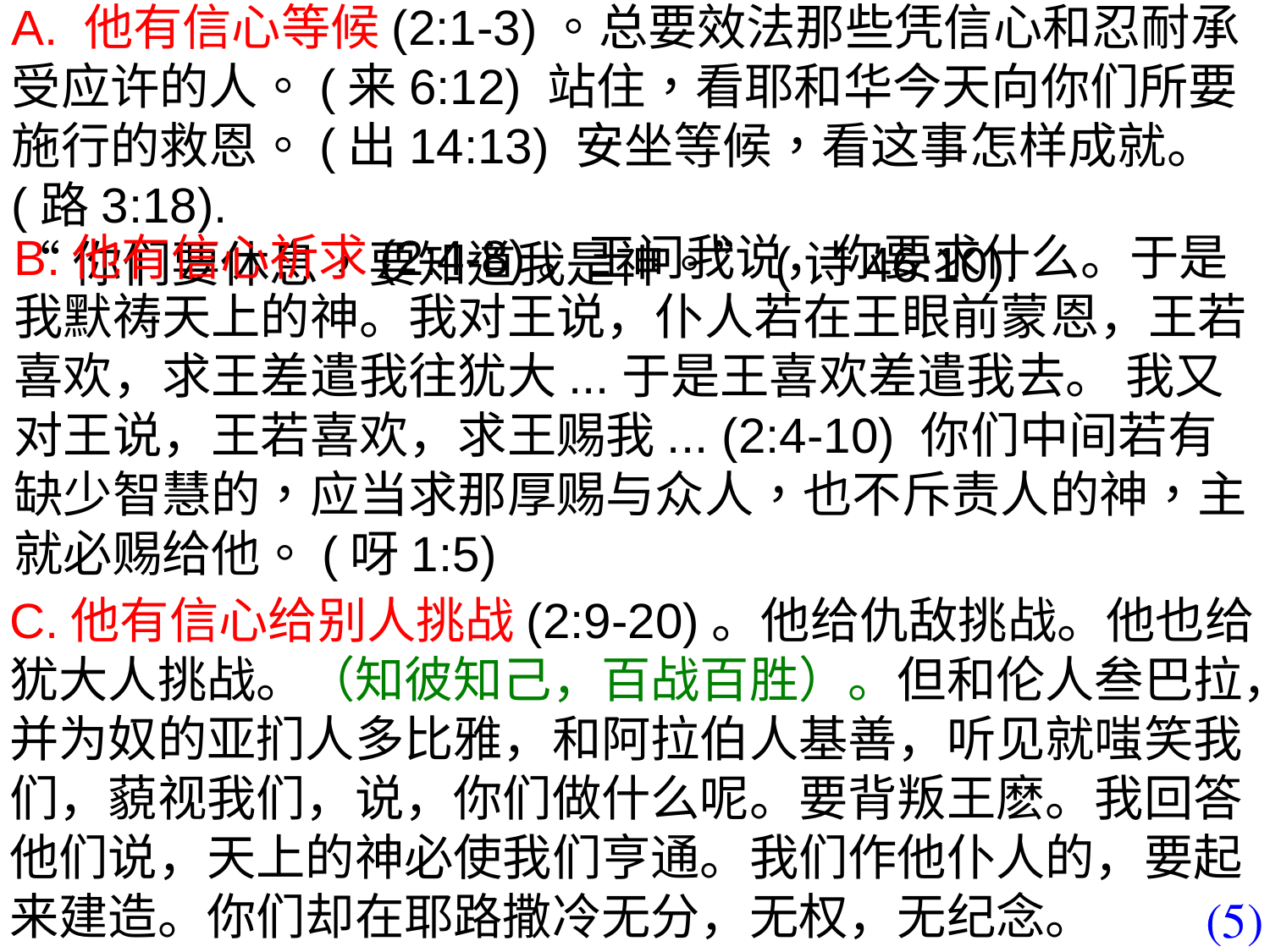

A. 他有信心等候(2:1-3)。总要效法那些凭信心和忍耐承受应许的人。(来6:12) 站住，看耶和华今天向你们所要施行的救恩。(出14:13) 安坐等候，看这事怎样成就。(路3:18).
“你们要休息，要知道我是神。”(诗46:10).
B.他有信心祈求(2:4-8)。王问我说，你要求什么。于是我默祷天上的神。我对王说，仆人若在王眼前蒙恩，王若喜欢，求王差遣我往犹大...于是王喜欢差遣我去。 我又对王说，王若喜欢，求王赐我... (2:4-10) 你们中间若有缺少智慧的，应当求那厚赐与众人，也不斥责人的神，主就必赐给他。(呀1:5)
C.他有信心给别人挑战(2:9-20)。他给仇敌挑战。他也给犹大人挑战。（知彼知己，百战百胜）。但和伦人叁巴拉，并为奴的亚扪人多比雅，和阿拉伯人基善，听见就嗤笑我们，藐视我们，说，你们做什么呢。要背叛王麽。我回答他们说，天上的神必使我们亨通。我们作他仆人的，要起来建造。你们却在耶路撒冷无分，无权，无纪念。
(5)